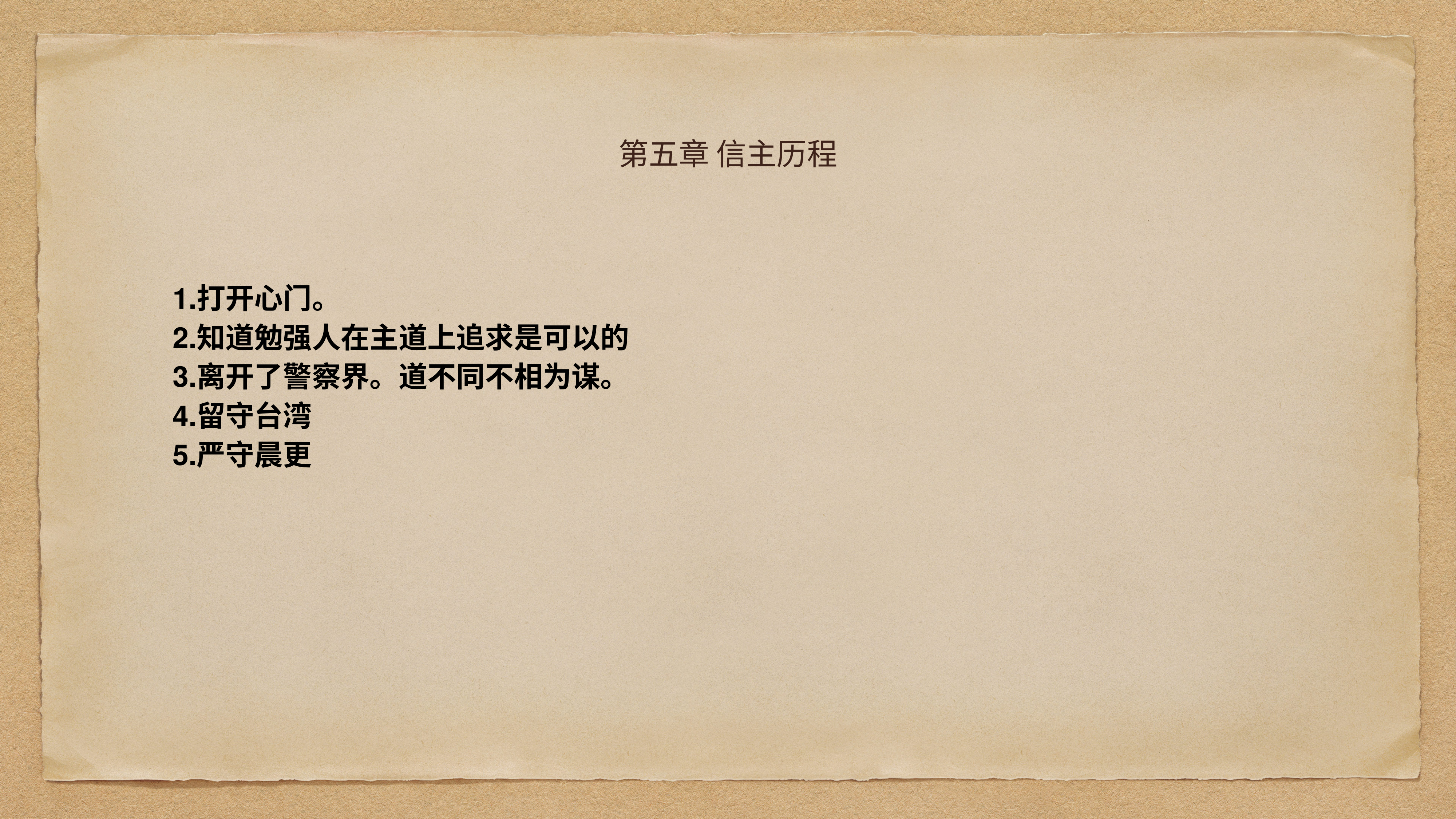

# 第五章 信主历程

打开心门。
知道勉强人在主道上追求是可以的
离开了警察界。道不同不相为谋。
留守台湾
严守晨更